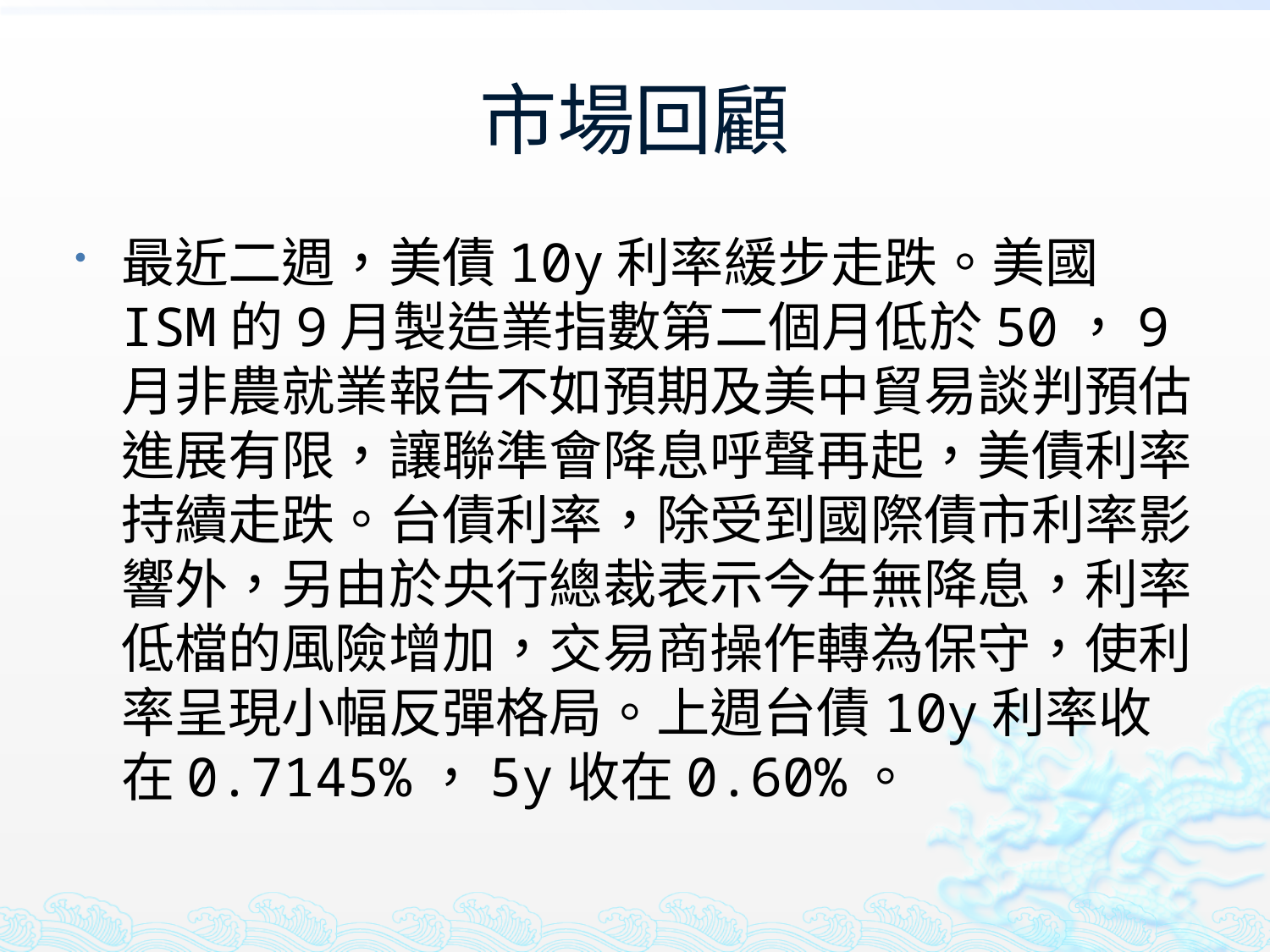

# 市場回顧
最近二週，美債10y利率緩步走跌。美國ISM的9月製造業指數第二個月低於50，9月非農就業報告不如預期及美中貿易談判預估進展有限，讓聯準會降息呼聲再起，美債利率持續走跌。台債利率，除受到國際債市利率影響外，另由於央行總裁表示今年無降息，利率低檔的風險增加，交易商操作轉為保守，使利率呈現小幅反彈格局。上週台債10y利率收在0.7145%，5y收在0.60%。